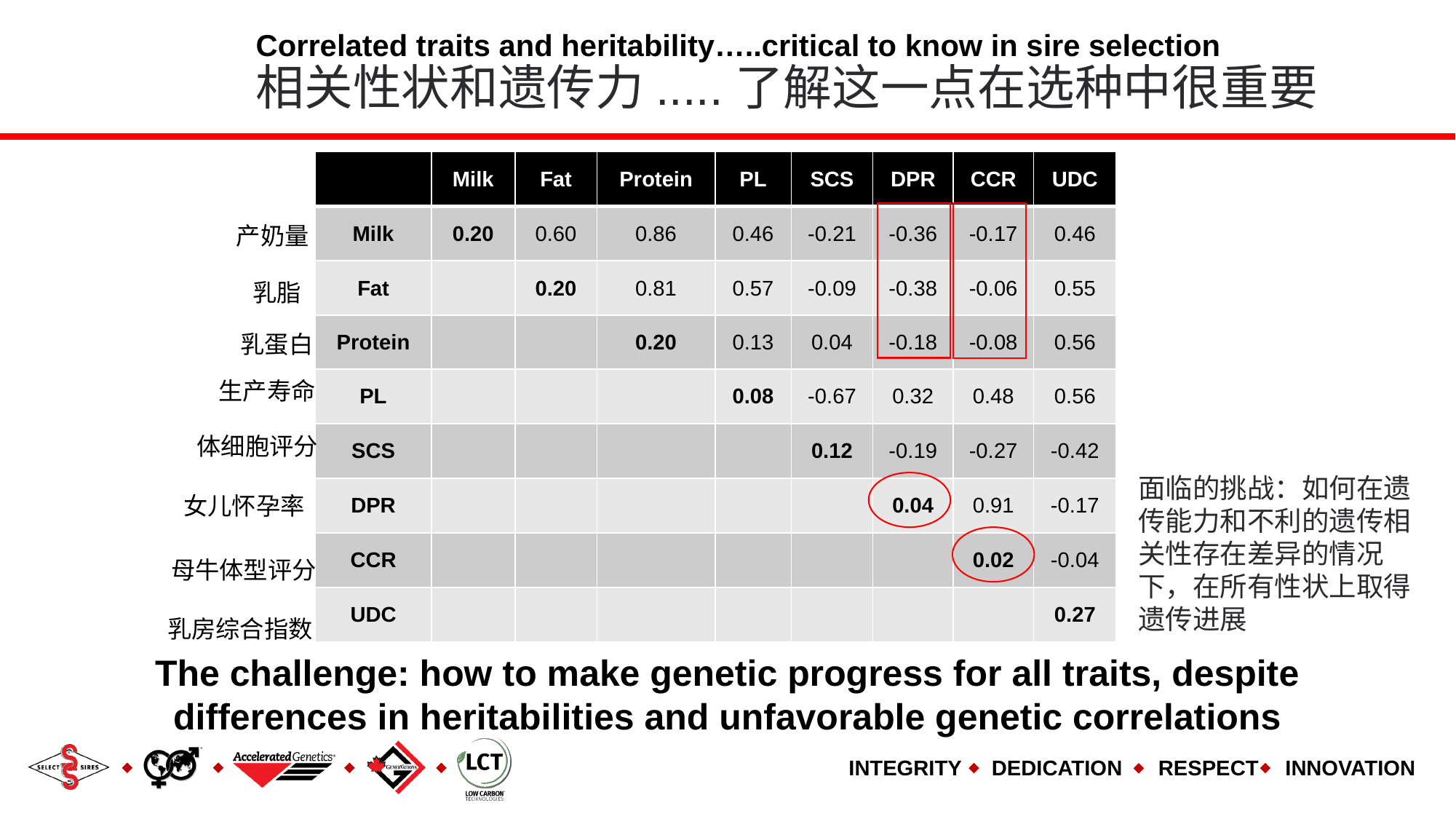

Correlated traits and heritability…..critical to know in sire selection
相关性状和遗传力.....了解这一点在选种中很重要
|  | Milk | Fat | Protein | PL | SCS | DPR | CCR | UDC |
| --- | --- | --- | --- | --- | --- | --- | --- | --- |
| Milk | 0.20 | 0.60 | 0.86 | 0.46 | -0.21 | -0.36 | -0.17 | 0.46 |
| Fat |  | 0.20 | 0.81 | 0.57 | -0.09 | -0.38 | -0.06 | 0.55 |
| Protein |  |  | 0.20 | 0.13 | 0.04 | -0.18 | -0.08 | 0.56 |
| PL |  |  |  | 0.08 | -0.67 | 0.32 | 0.48 | 0.56 |
| SCS |  |  |  |  | 0.12 | -0.19 | -0.27 | -0.42 |
| DPR |  |  |  |  |  | 0.04 | 0.91 | -0.17 |
| CCR |  |  |  |  |  |  | 0.02 | -0.04 |
| UDC |  |  |  |  |  |  |  | 0.27 |

产奶量
乳脂
乳蛋白
生产寿命
体细胞评分
面临的挑战：如何在遗传能力和不利的遗传相关性存在差异的情况下，在所有性状上取得遗传进展

女儿怀孕率

母牛体型评分
乳房综合指数
The challenge: how to make genetic progress for all traits, despite differences in heritabilities and unfavorable genetic correlations